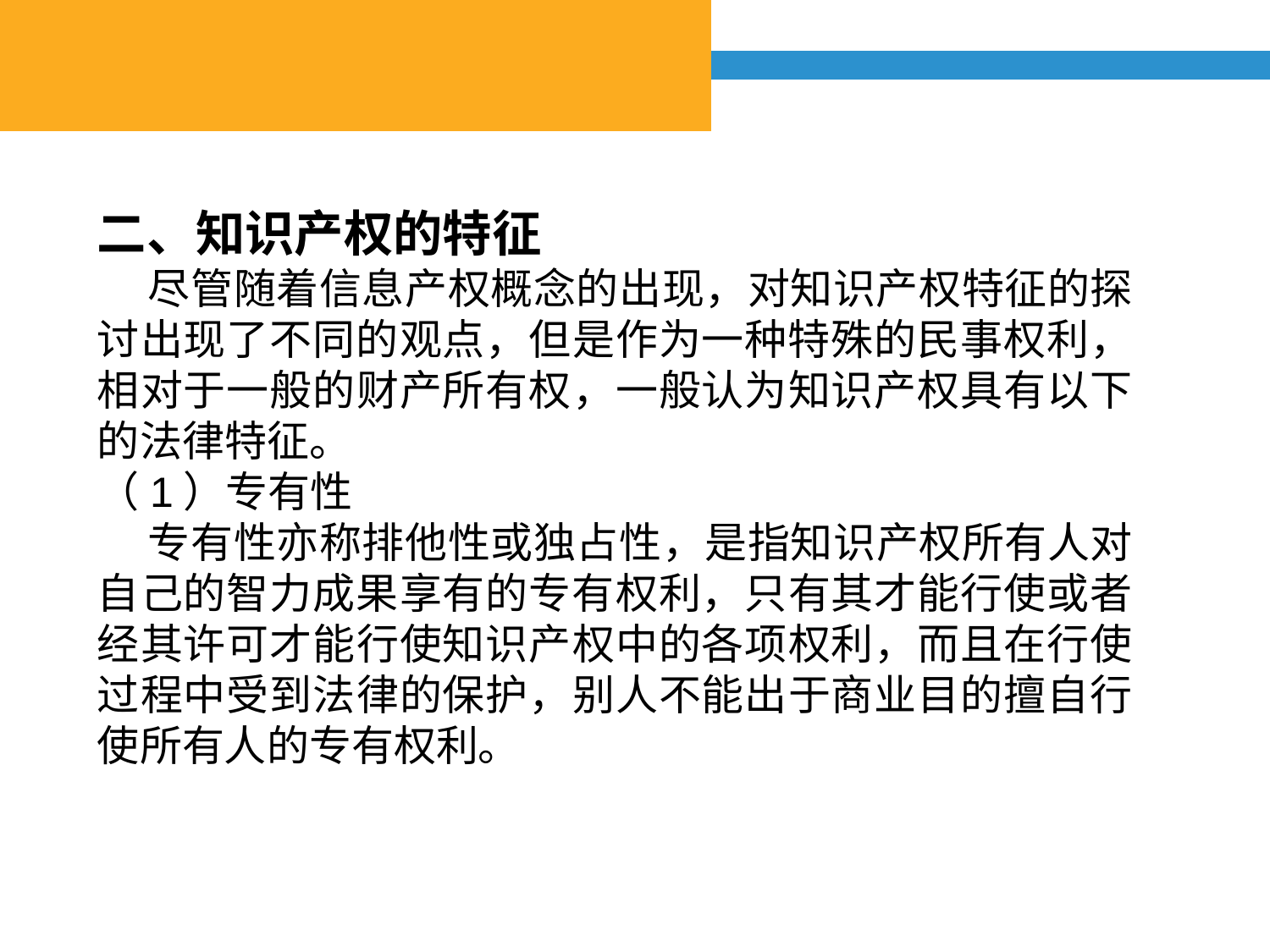

二、知识产权的特征
    尽管随着信息产权概念的出现，对知识产权特征的探讨出现了不同的观点，但是作为一种特殊的民事权利，相对于一般的财产所有权，一般认为知识产权具有以下的法律特征。
（1）专有性
    专有性亦称排他性或独占性，是指知识产权所有人对自己的智力成果享有的专有权利，只有其才能行使或者经其许可才能行使知识产权中的各项权利，而且在行使过程中受到法律的保护，别人不能出于商业目的擅自行使所有人的专有权利。